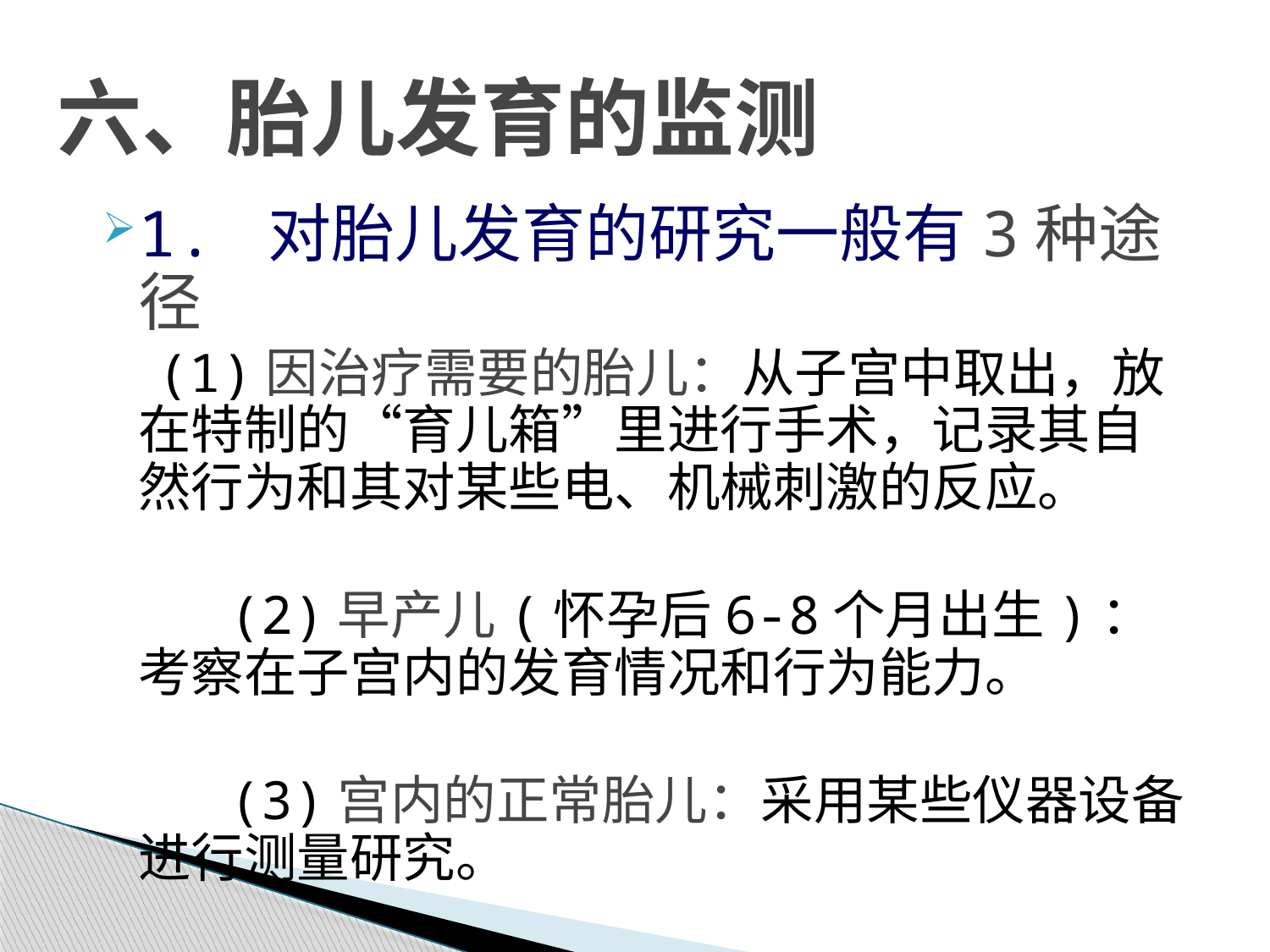

# 六、胎儿发育的监测
1. 对胎儿发育的研究一般有3种途径
    (1)因治疗需要的胎儿：从子宫中取出，放在特制的“育儿箱”里进行手术，记录其自然行为和其对某些电、机械刺激的反应。

    (2)早产儿(怀孕后6-8个月出生)：考察在子宫内的发育情况和行为能力。

    (3)宫内的正常胎儿：采用某些仪器设备进行测量研究。